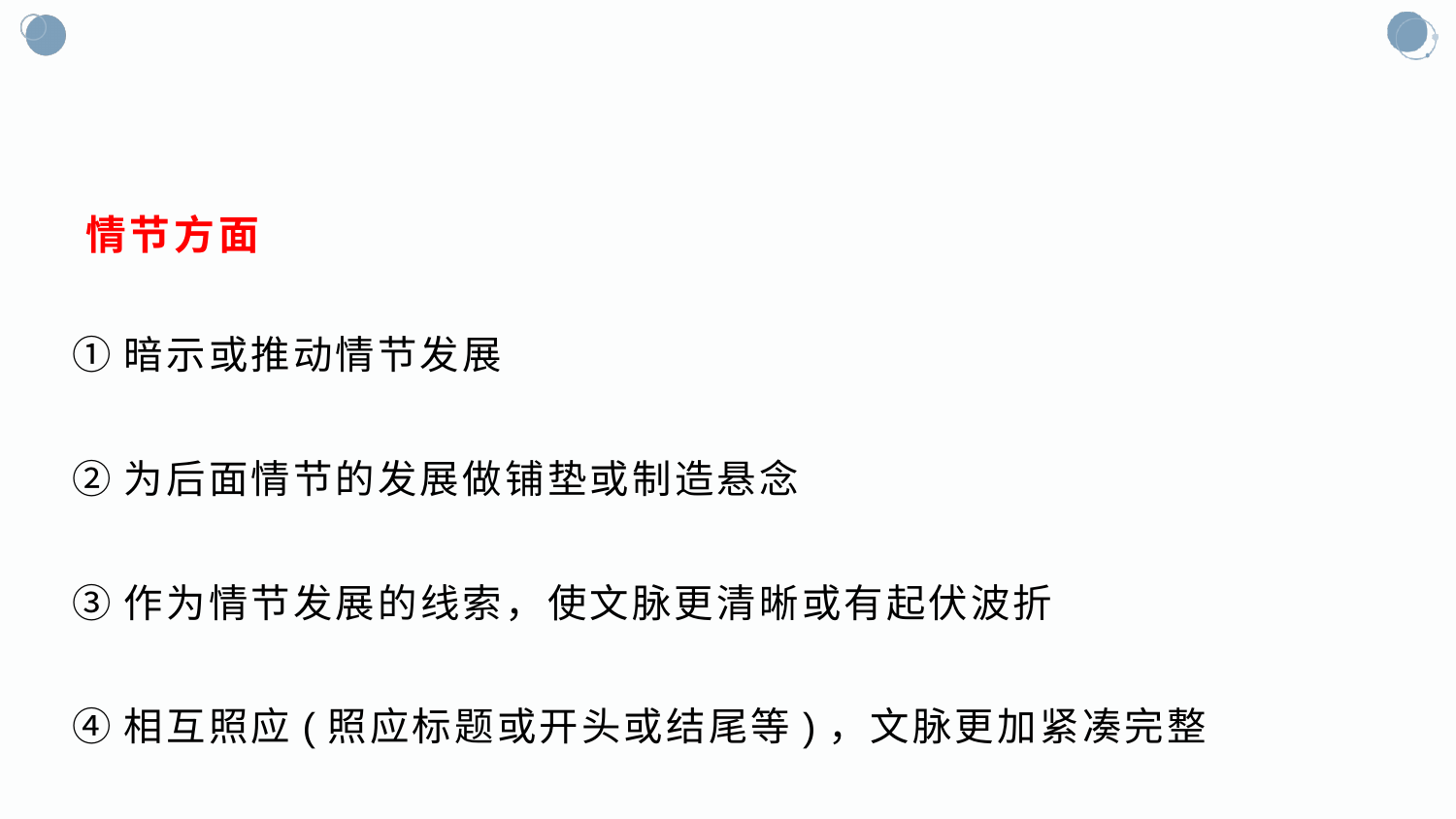

# 情节方面

①暗示或推动情节发展

②为后面情节的发展做铺垫或制造悬念

③作为情节发展的线索，使文脉更清晰或有起伏波折

④相互照应(照应标题或开头或结尾等)，文脉更加紧凑完整